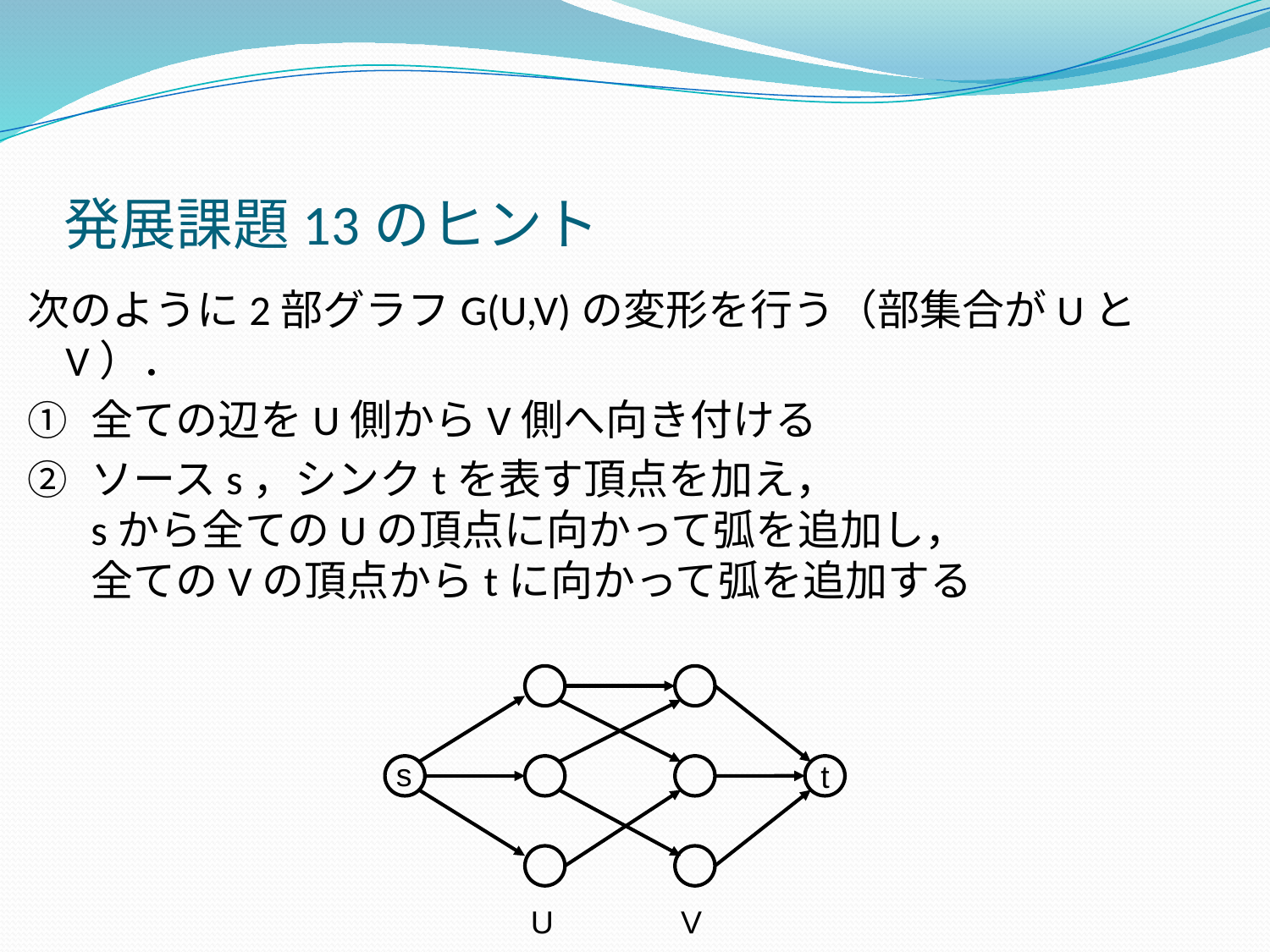

# 発展課題13のヒント
次のように2部グラフG(U,V)の変形を行う（部集合がUとV）．
全ての辺をU側からV側へ向き付ける
ソースs，シンクtを表す頂点を加え，
sから全てのUの頂点に向かって弧を追加し，
全てのVの頂点からtに向かって弧を追加する

s
t

U
V